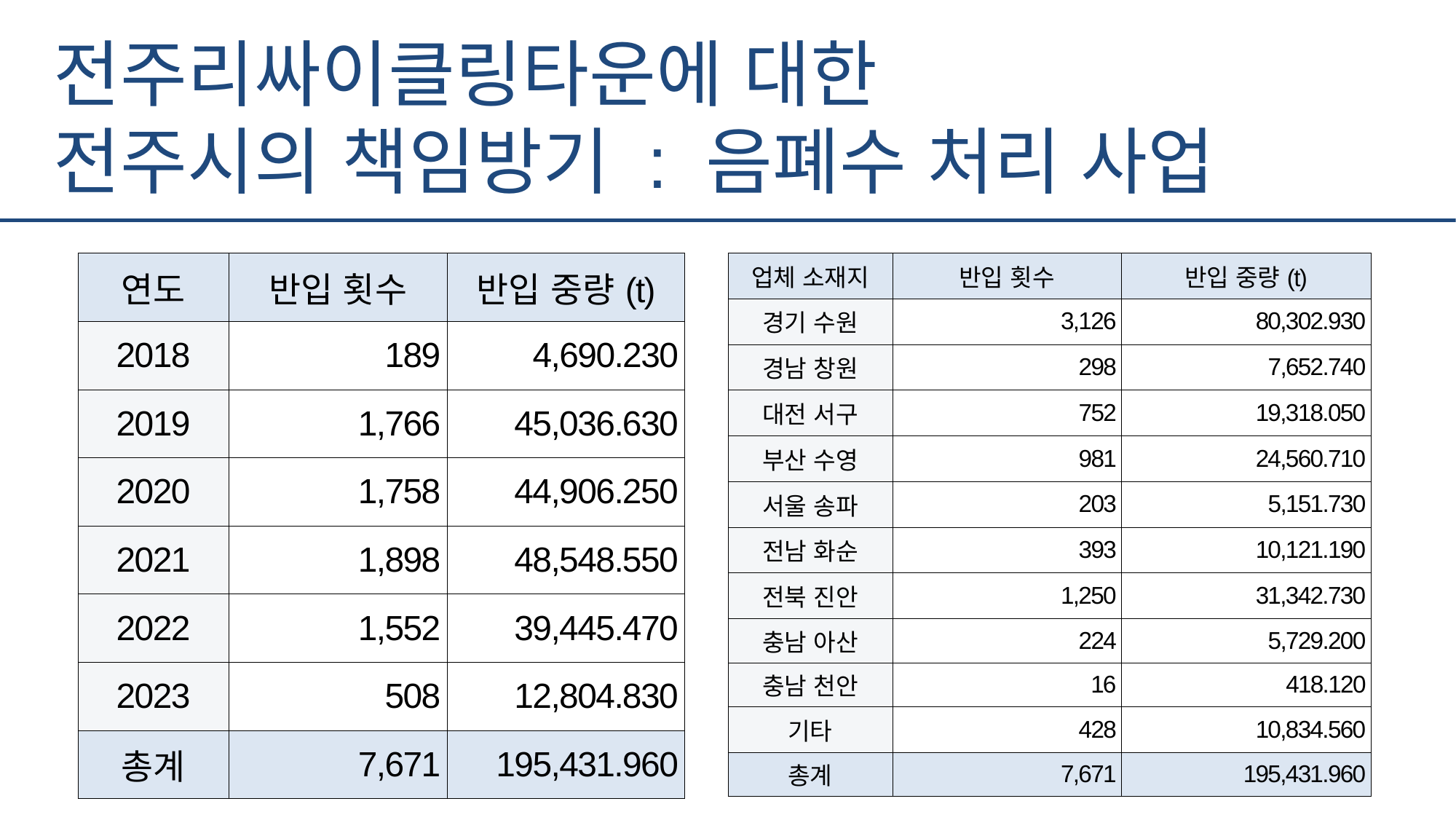

전주리싸이클링타운에 대한
전주시의 책임방기 : 음폐수 처리 사업
| 업체 소재지 | 반입 횟수 | 반입 중량(t) |
| --- | --- | --- |
| 경기 수원 | 3,126 | 80,302.930 |
| 경남 창원 | 298 | 7,652.740 |
| 대전 서구 | 752 | 19,318.050 |
| 부산 수영 | 981 | 24,560.710 |
| 서울 송파 | 203 | 5,151.730 |
| 전남 화순 | 393 | 10,121.190 |
| 전북 진안 | 1,250 | 31,342.730 |
| 충남 아산 | 224 | 5,729.200 |
| 충남 천안 | 16 | 418.120 |
| 기타 | 428 | 10,834.560 |
| 총계 | 7,671 | 195,431.960 |
| 연도 | 반입 횟수 | 반입 중량(t) |
| --- | --- | --- |
| 2018 | 189 | 4,690.230 |
| 2019 | 1,766 | 45,036.630 |
| 2020 | 1,758 | 44,906.250 |
| 2021 | 1,898 | 48,548.550 |
| 2022 | 1,552 | 39,445.470 |
| 2023 | 508 | 12,804.830 |
| 총계 | 7,671 | 195,431.960 |